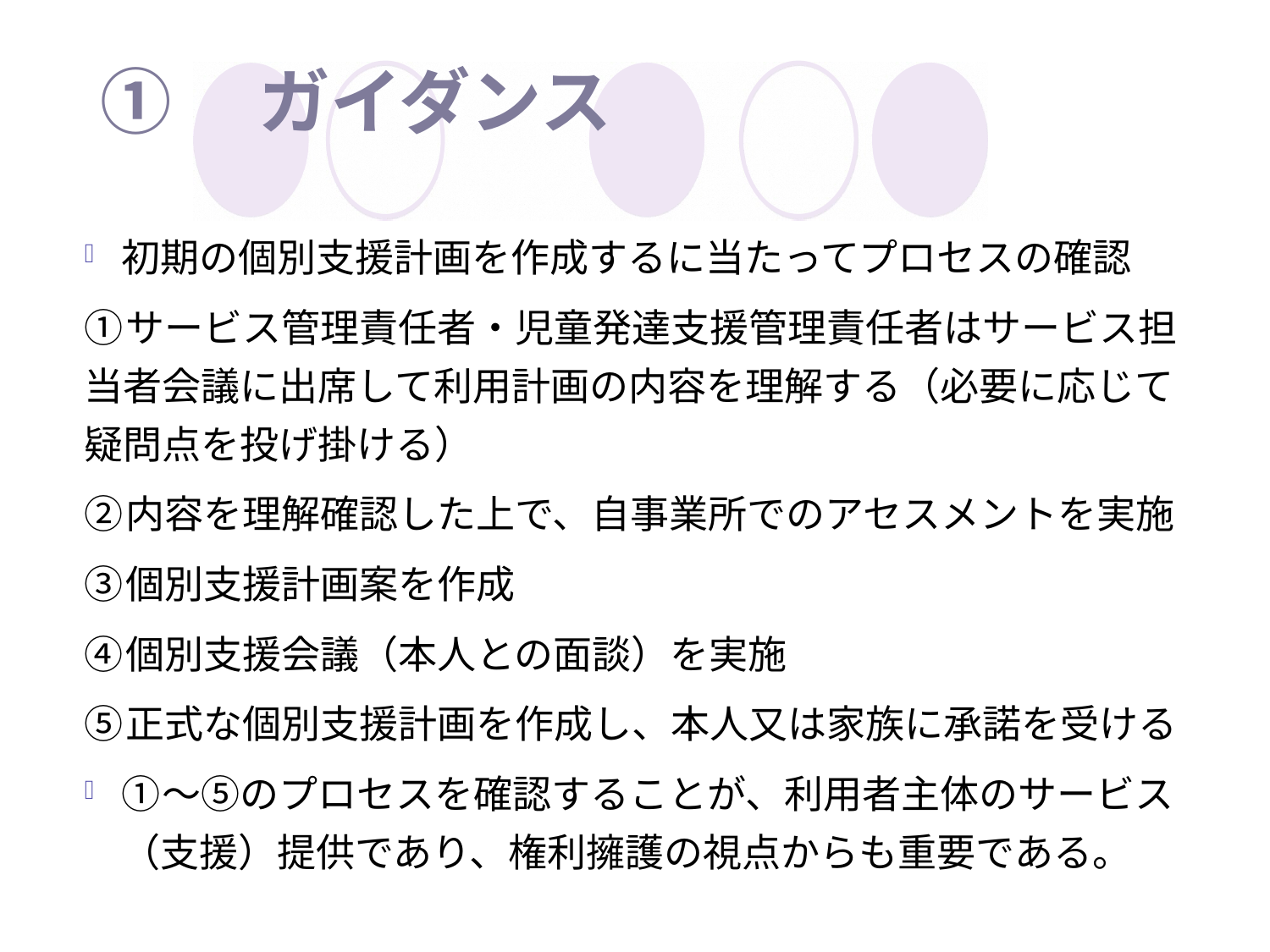

# ①　ガイダンス
初期の個別支援計画を作成するに当たってプロセスの確認
①サービス管理責任者・児童発達支援管理責任者はサービス担当者会議に出席して利用計画の内容を理解する（必要に応じて疑問点を投げ掛ける）
②内容を理解確認した上で、自事業所でのアセスメントを実施
③個別支援計画案を作成
④個別支援会議（本人との面談）を実施
⑤正式な個別支援計画を作成し、本人又は家族に承諾を受ける
①～⑤のプロセスを確認することが、利用者主体のサービス（支援）提供であり、権利擁護の視点からも重要である。